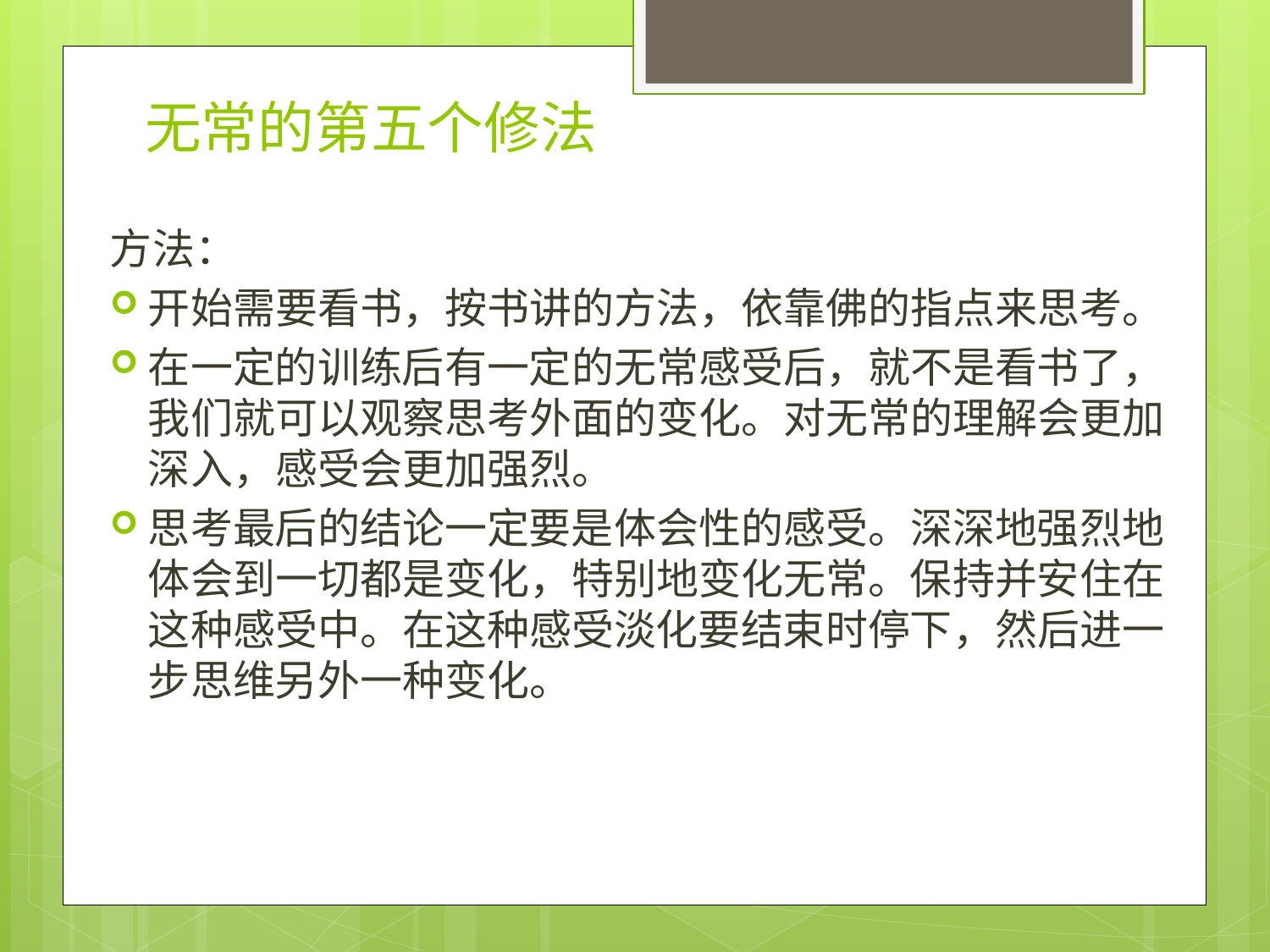

# 无常的第五个修法
方法：
开始需要看书，按书讲的方法，依靠佛的指点来思考。
在一定的训练后有一定的无常感受后，就不是看书了，我们就可以观察思考外面的变化。对无常的理解会更加深入，感受会更加强烈。
思考最后的结论一定要是体会性的感受。深深地强烈地体会到一切都是变化，特别地变化无常。保持并安住在这种感受中。在这种感受淡化要结束时停下，然后进一步思维另外一种变化。